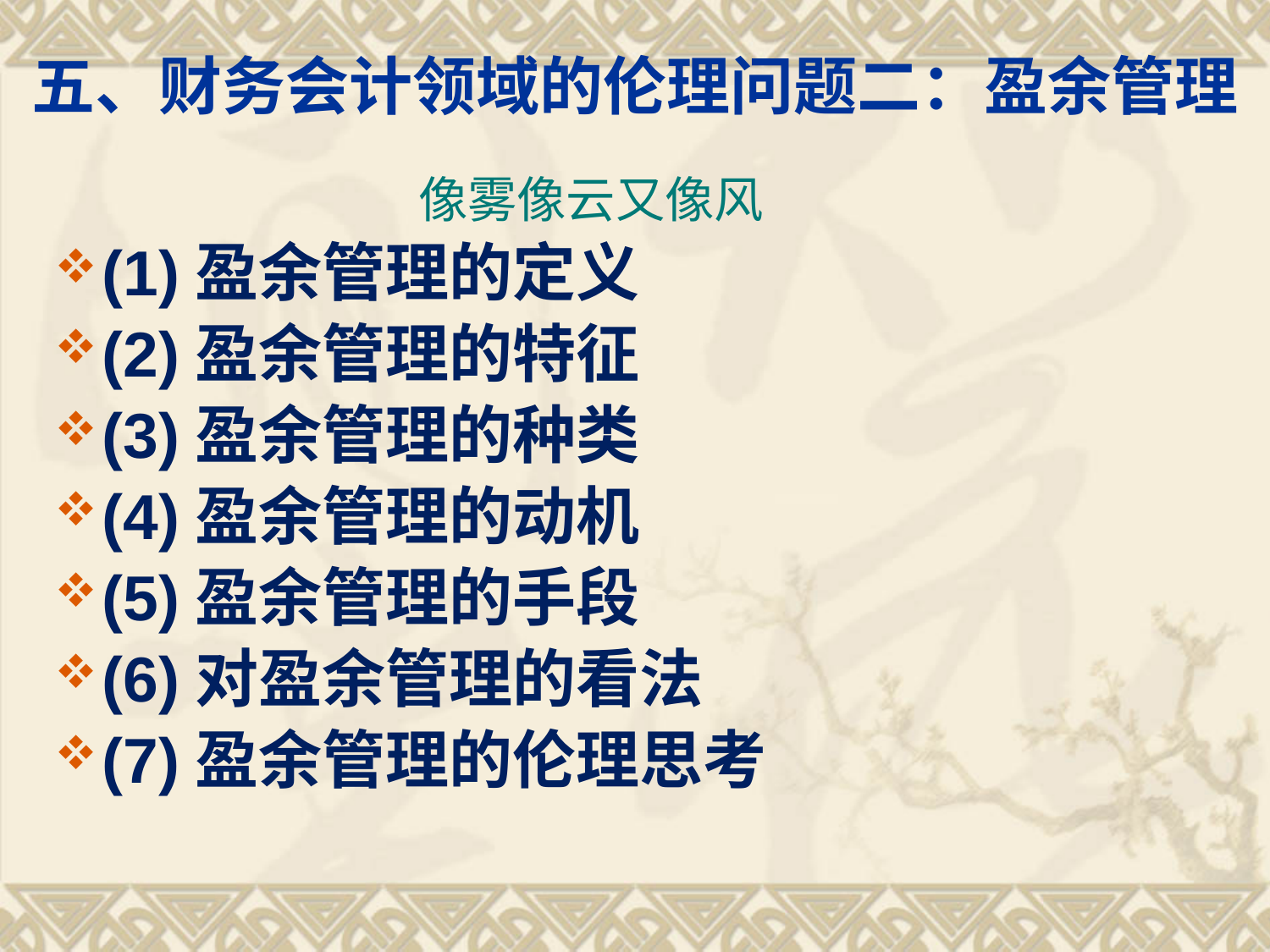

# 五、财务会计领域的伦理问题二：盈余管理
                                像雾像云又像风
(1)盈余管理的定义
(2)盈余管理的特征
(3)盈余管理的种类
(4)盈余管理的动机
(5)盈余管理的手段
(6)对盈余管理的看法
(7)盈余管理的伦理思考